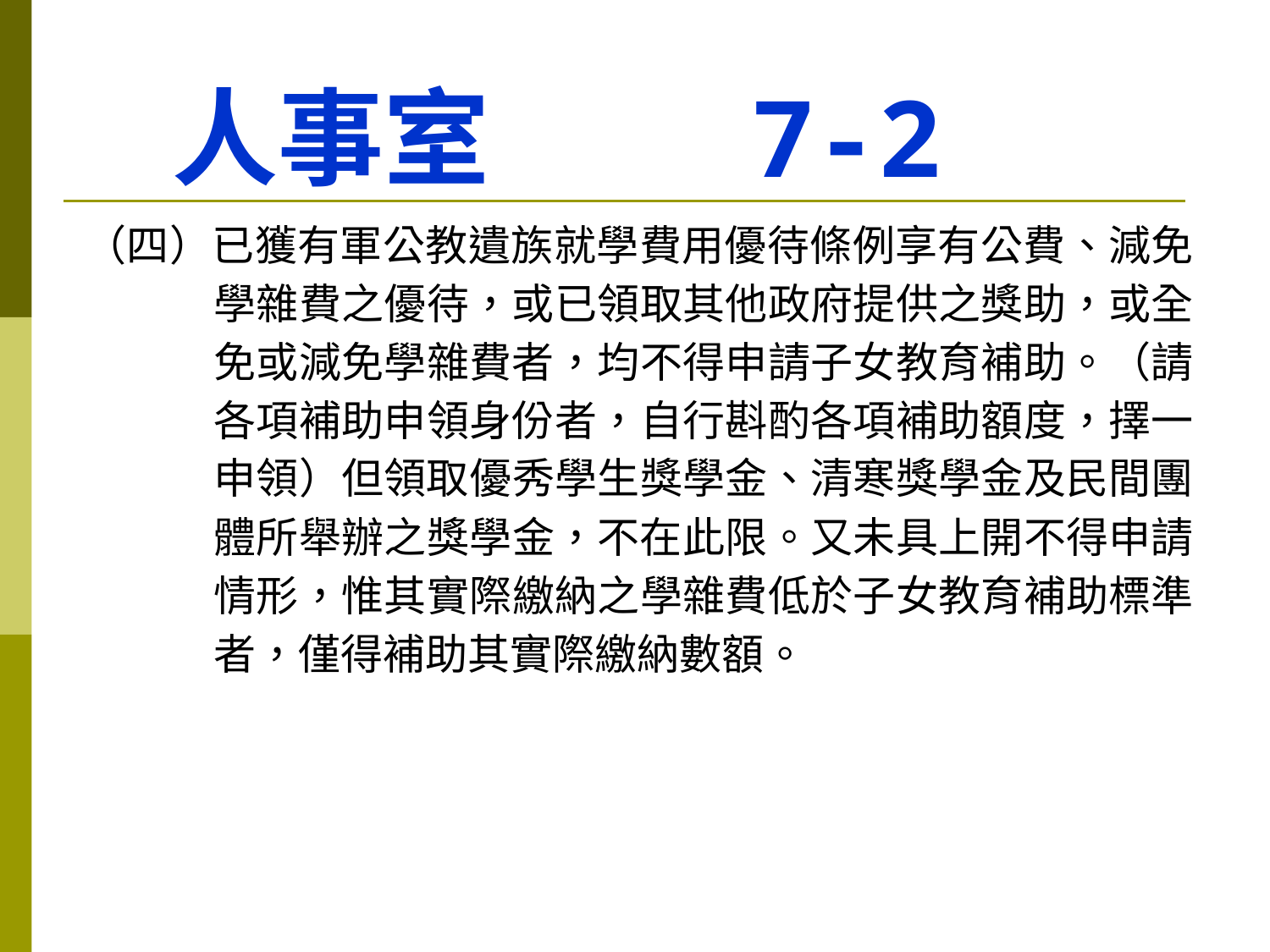

# 人事室            7-2
（四）已獲有軍公教遺族就學費用優待條例享有公費、減免學雜費之優待，或已領取其他政府提供之獎助，或全免或減免學雜費者，均不得申請子女教育補助。（請各項補助申領身份者，自行斟酌各項補助額度，擇一申領）但領取優秀學生獎學金、清寒獎學金及民間團體所舉辦之獎學金，不在此限。又未具上開不得申請情形，惟其實際繳納之學雜費低於子女教育補助標準者，僅得補助其實際繳納數額。